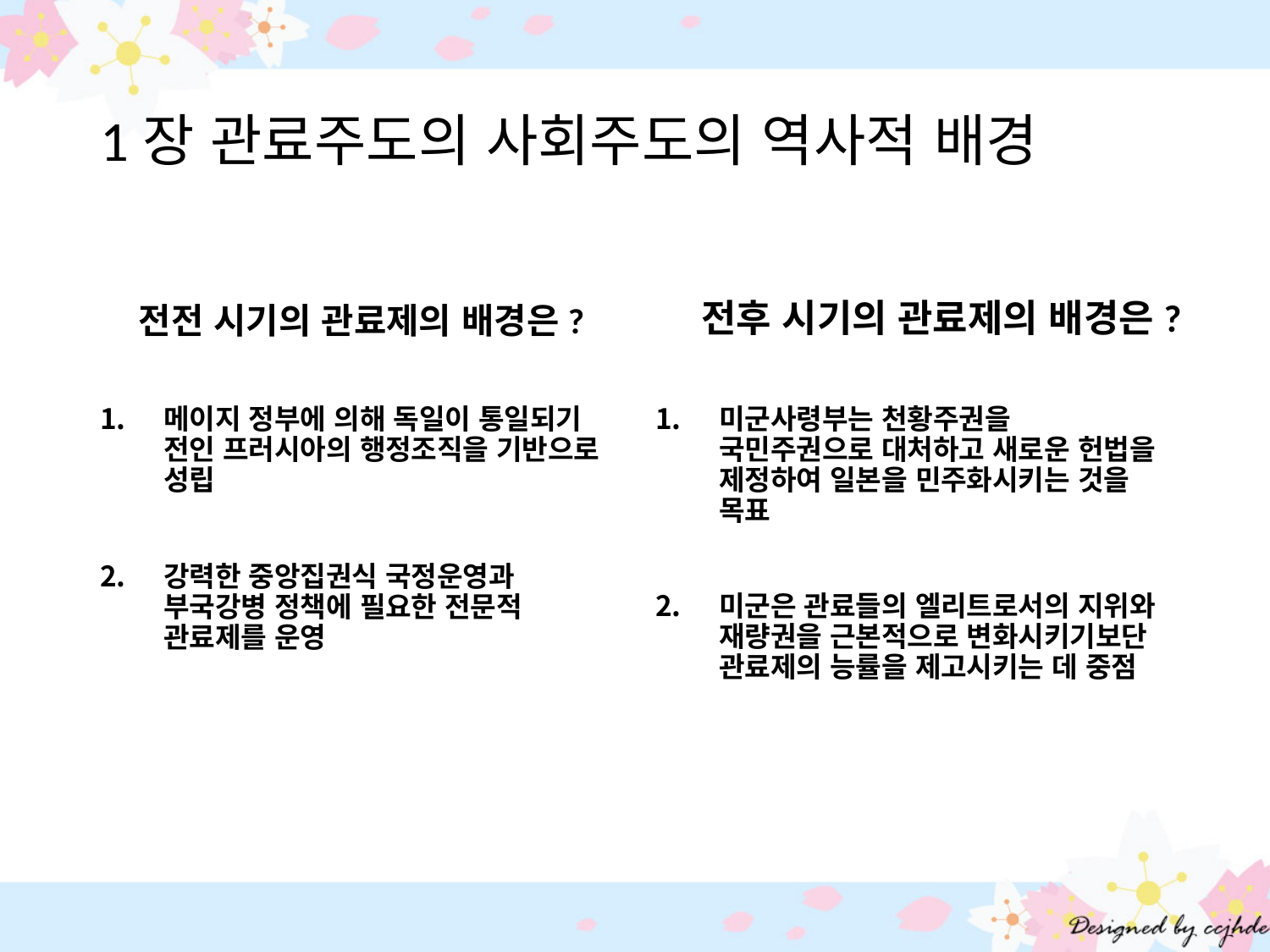

# 1장 관료주도의 사회주도의 역사적 배경
   전전 시기의 관료제의 배경은?
   전후 시기의 관료제의 배경은?

메이지 정부에 의해 독일이 통일되기 전인 프러시아의 행정조직을 기반으로 성립

강력한 중앙집권식 국정운영과 부국강병 정책에 필요한 전문적 관료제를 운영

미군사령부는 천황주권을 국민주권으로 대처하고 새로운 헌법을 제정하여 일본을 민주화시키는 것을 목표

미군은 관료들의 엘리트로서의 지위와 재량권을 근본적으로 변화시키기보단 관료제의 능률을 제고시키는 데 중점